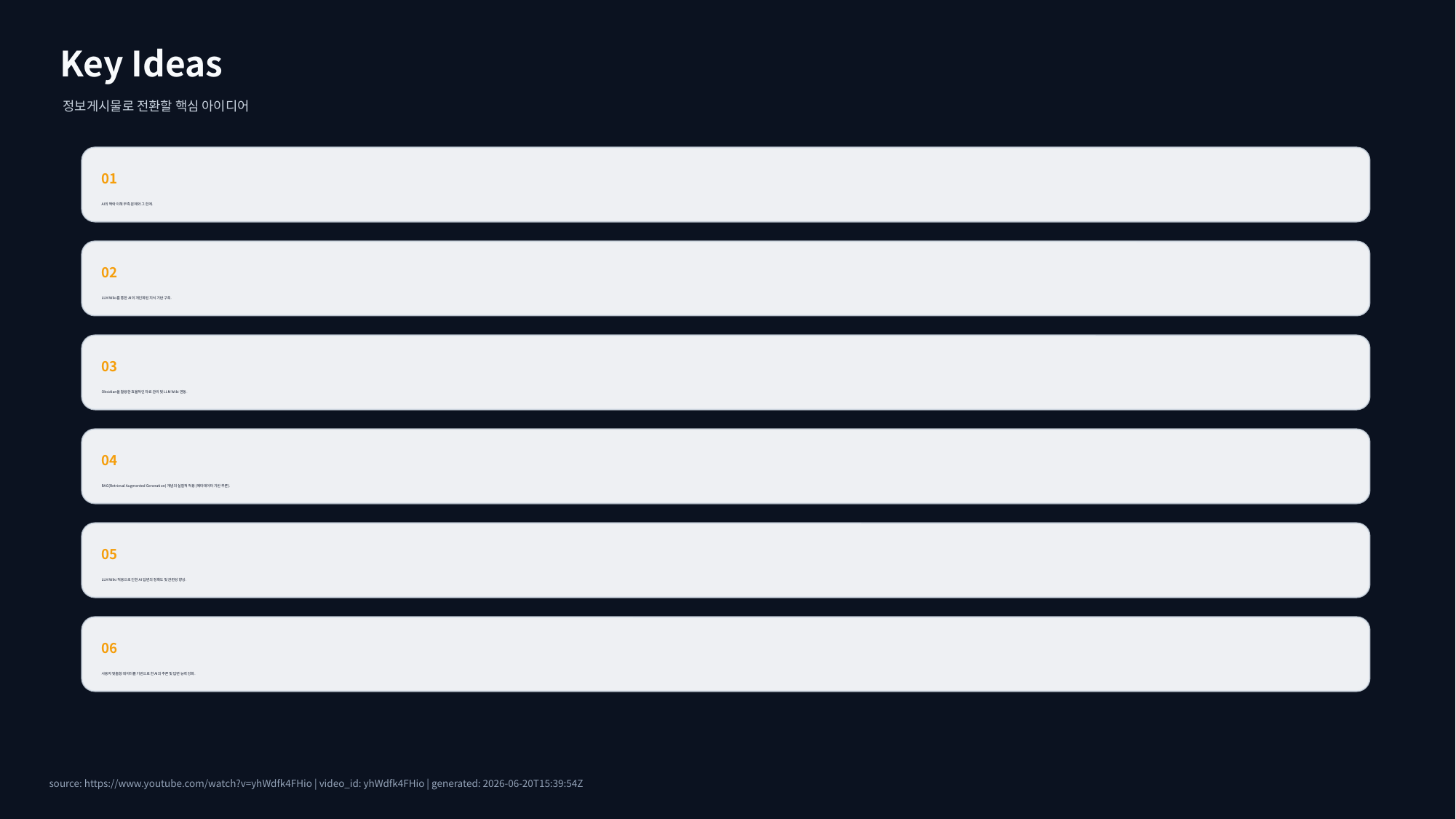

Key Ideas
정보게시물로 전환할 핵심 아이디어

01
AI의 맥락 이해 부족 문제와 그 한계.

02
LLM Wiki를 통한 AI의 개인화된 지식 기반 구축.

03
Obsidian을 활용한 효율적인 자료 관리 및 LLM Wiki 연동.

04
RAG(Retrieval Augmented Generation) 개념의 실질적 적용 (메타데이터 기반 추론).

05
LLM Wiki 적용으로 인한 AI 답변의 정확도 및 관련성 향상.

06
사용자 맞춤형 데이터를 기반으로 한 AI의 추론 및 답변 능력 강화.
source: https://www.youtube.com/watch?v=yhWdfk4FHio | video_id: yhWdfk4FHio | generated: 2026-06-20T15:39:54Z